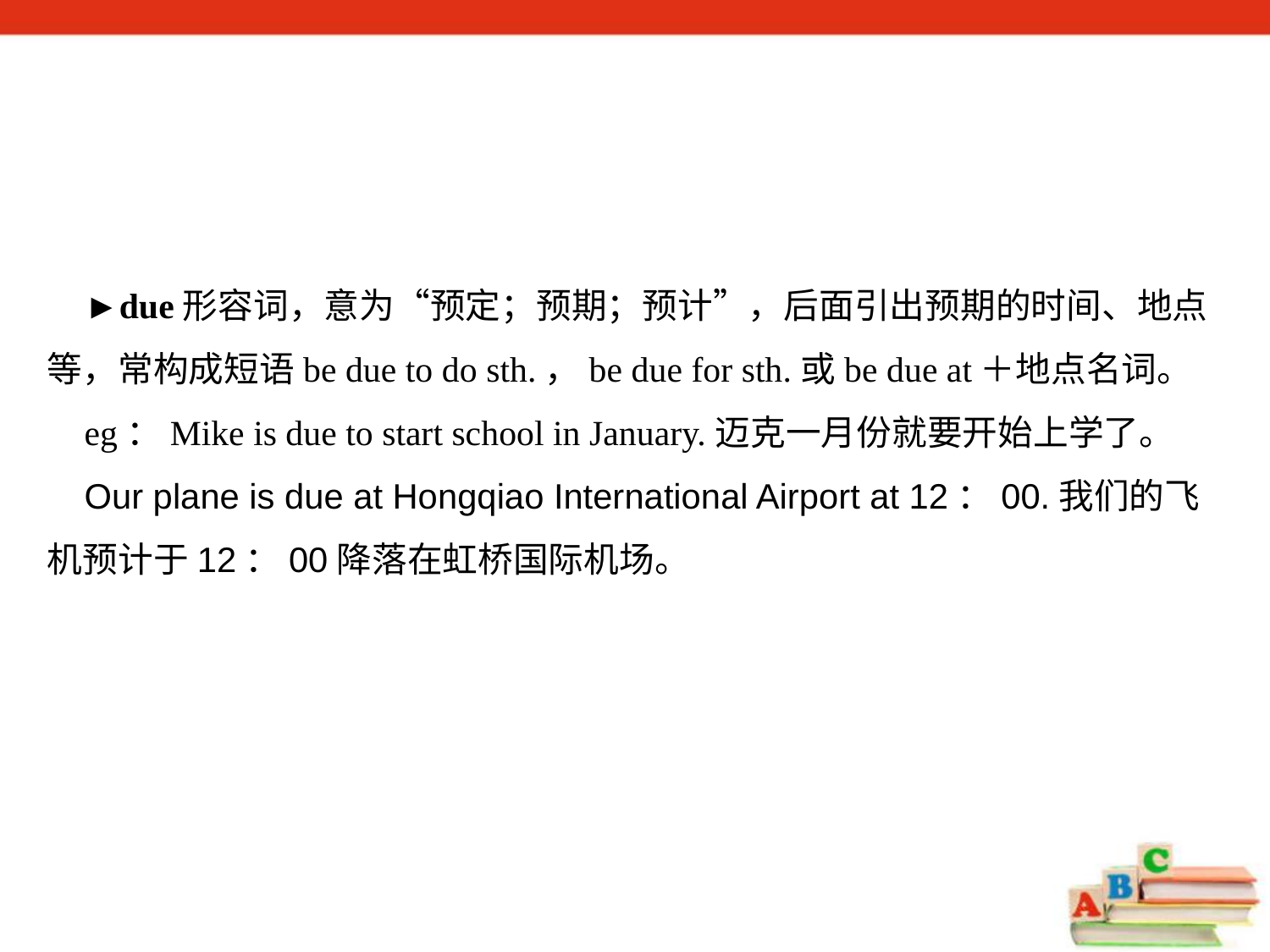

►due形容词，意为“预定；预期；预计”，后面引出预期的时间、地点等，常构成短语be due to do sth.，be due for sth.或be due at＋地点名词。
eg：Mike is due to start school in January.迈克一月份就要开始上学了。
Our plane is due at Hongqiao International Airport at 12：00.我们的飞机预计于12：00降落在虹桥国际机场。